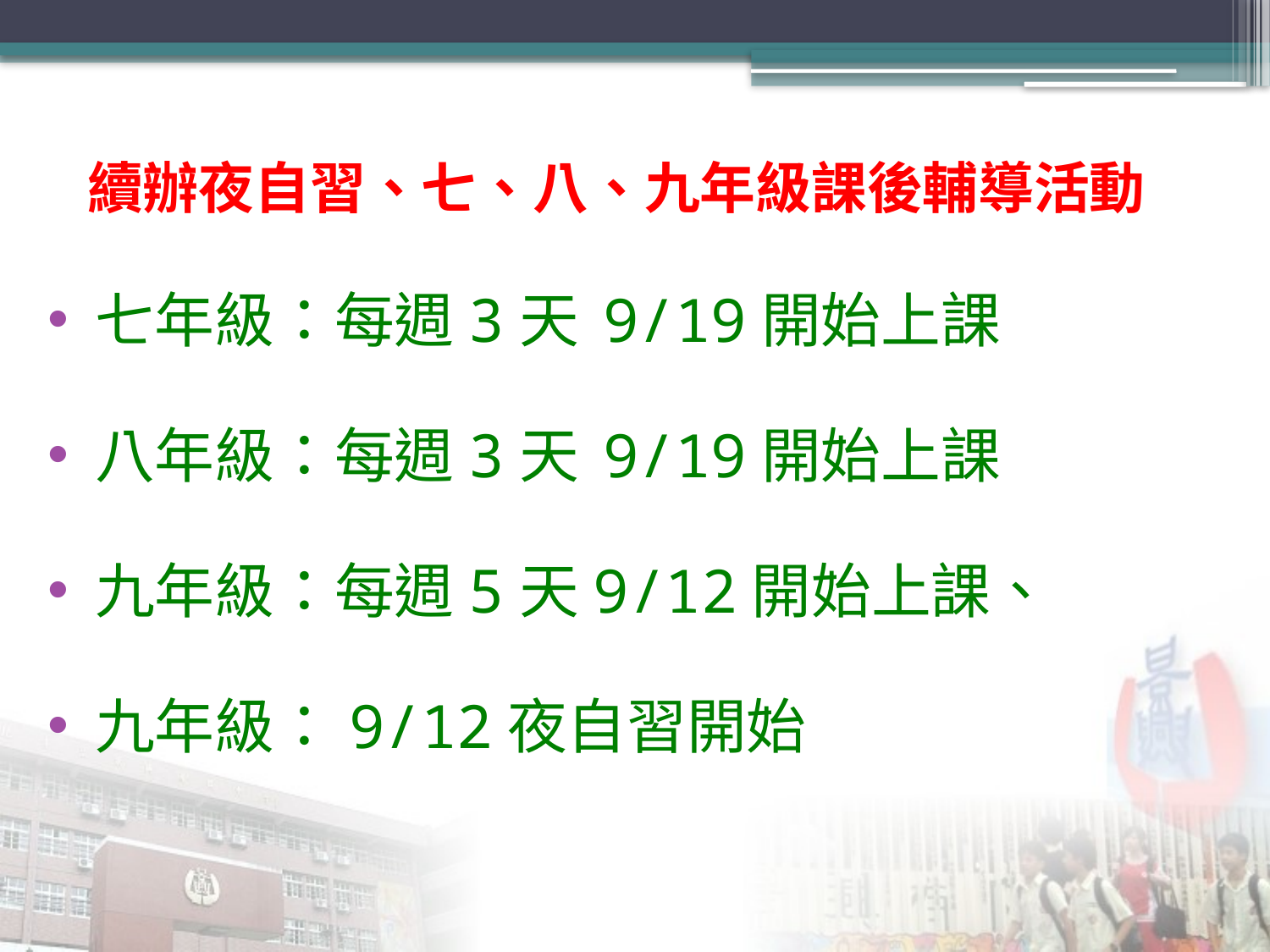

# 續辦夜自習、七、八、九年級課後輔導活動
七年級：每週3天	9/19開始上課
八年級：每週3天	9/19開始上課
九年級：每週5天9/12開始上課、
九年級：9/12夜自習開始